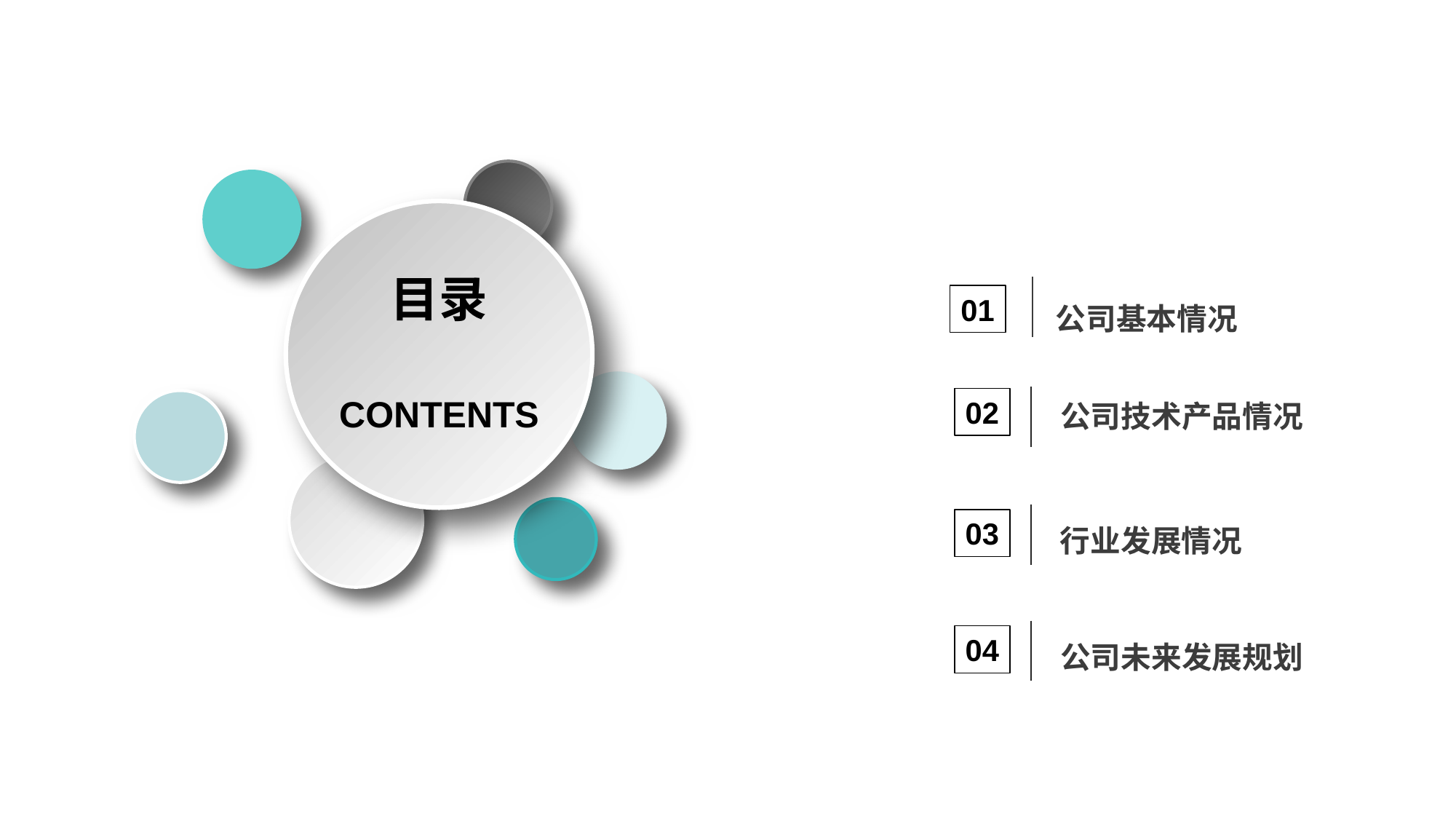

目录
公司基本情况
01

公司技术产品情况
CONTENTS
02

行业发展情况

03
公司未来发展规划
04